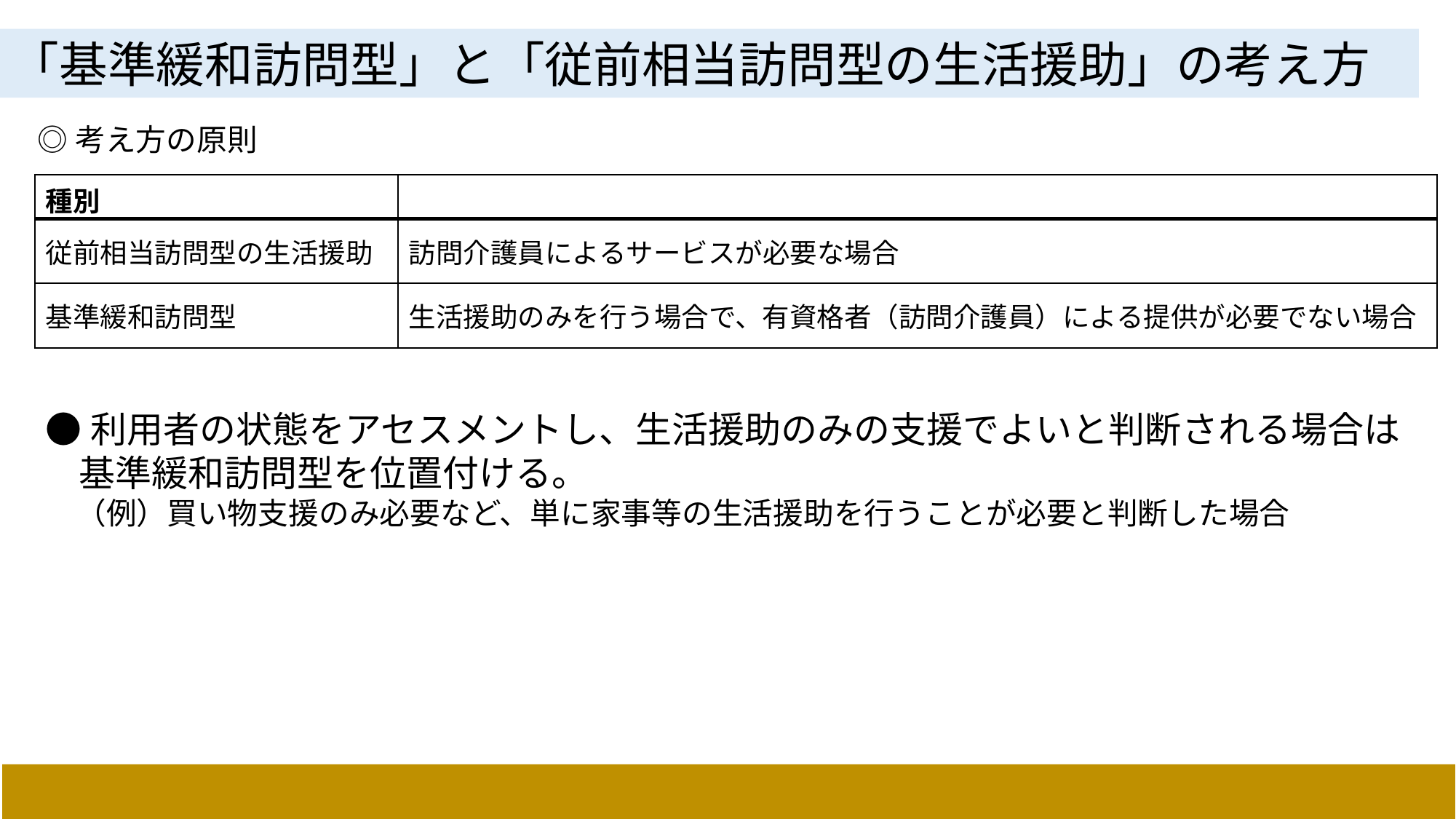

「基準緩和訪問型」と「従前相当訪問型の生活援助」の考え方
◎考え方の原則
| 種別 |  |
| --- | --- |
| 従前相当訪問型の生活援助 | 訪問介護員によるサービスが必要な場合 |
| 基準緩和訪問型 | 生活援助のみを行う場合で、有資格者（訪問介護員）による提供が必要でない場合 |
●利用者の状態をアセスメントし、生活援助のみの支援でよいと判断される場合は
   基準緩和訪問型を位置付ける。
　（例）買い物支援のみ必要など、単に家事等の生活援助を行うことが必要と判断した場合